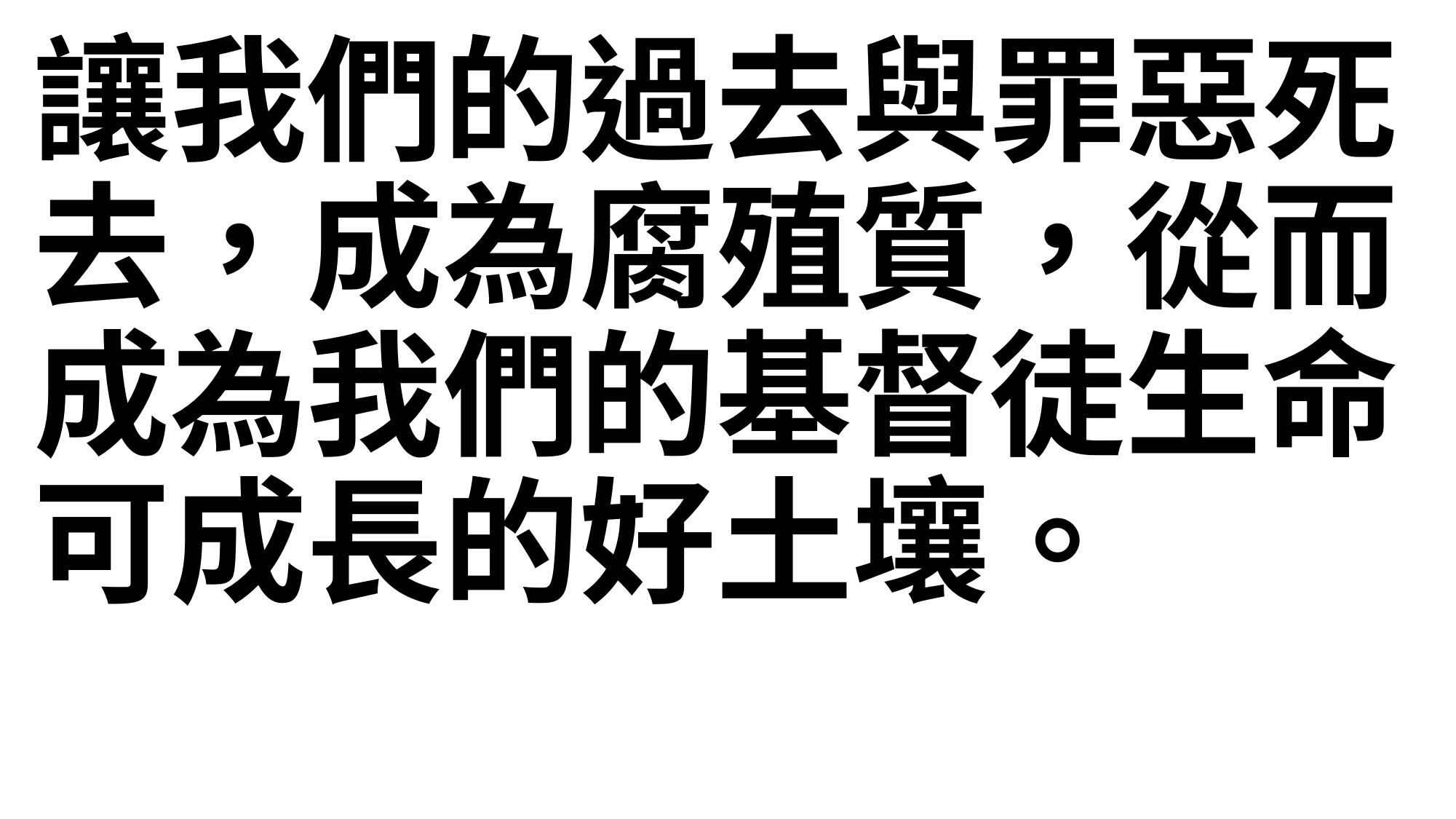

讓我們的過去與罪惡死去，成為腐殖質，從而成為我們的基督徒生命可成長的好土壤。